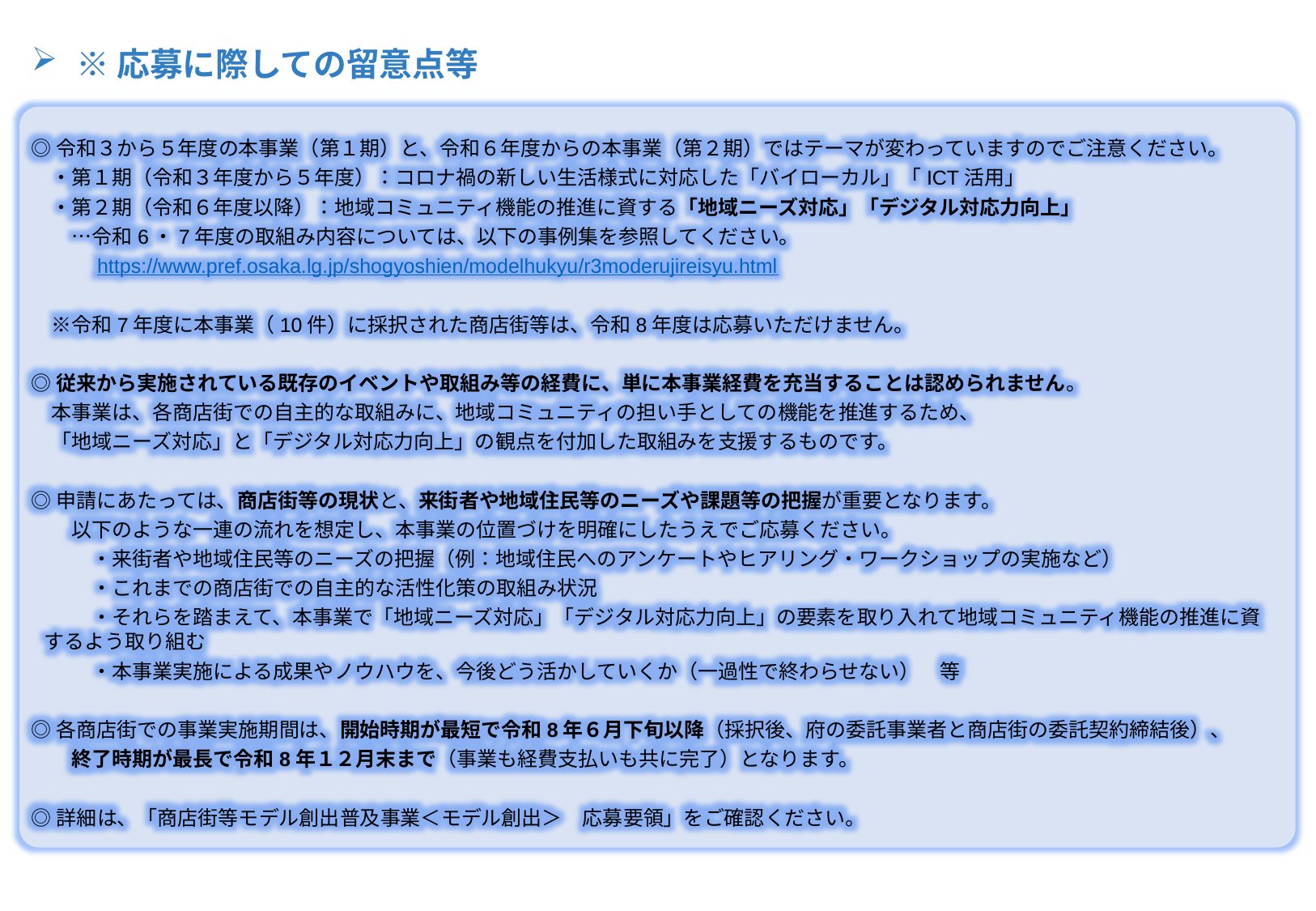

※応募に際しての留意点等

◎令和３から５年度の本事業（第１期）と、令和６年度からの本事業（第２期）ではテーマが変わっていますのでご注意ください。
　・第１期（令和３年度から５年度）：コロナ禍の新しい生活様式に対応した「バイローカル」「ICT活用」
　・第２期（令和６年度以降）：地域コミュニティ機能の推進に資する「地域ニーズ対応」「デジタル対応力向上」
　　…令和6・7年度の取組み内容については、以下の事例集を参照してください。
　　　https://www.pref.osaka.lg.jp/shogyoshien/modelhukyu/r3moderujireisyu.html

　※令和7年度に本事業（10件）に採択された商店街等は、令和8年度は応募いただけません。

◎従来から実施されている既存のイベントや取組み等の経費に、単に本事業経費を充当することは認められません。
　本事業は、各商店街での自主的な取組みに、地域コミュニティの担い手としての機能を推進するため、
　「地域ニーズ対応」と「デジタル対応力向上」の観点を付加した取組みを支援するものです。

◎申請にあたっては、商店街等の現状と、来街者や地域住民等のニーズや課題等の把握が重要となります。
　　以下のような一連の流れを想定し、本事業の位置づけを明確にしたうえでご応募ください。
　　　・来街者や地域住民等のニーズの把握（例：地域住民へのアンケートやヒアリング・ワークショップの実施など）
　　　・これまでの商店街での自主的な活性化策の取組み状況
　　　・それらを踏まえて、本事業で「地域ニーズ対応」「デジタル対応力向上」の要素を取り入れて地域コミュニティ機能の推進に資するよう取り組む
　　　・本事業実施による成果やノウハウを、今後どう活かしていくか（一過性で終わらせない）　等

◎各商店街での事業実施期間は、開始時期が最短で令和8年６月下旬以降（採択後、府の委託事業者と商店街の委託契約締結後）、
　　終了時期が最長で令和8年１２月末まで（事業も経費支払いも共に完了）となります。

◎詳細は、「商店街等モデル創出普及事業＜モデル創出＞　応募要領」をご確認ください。